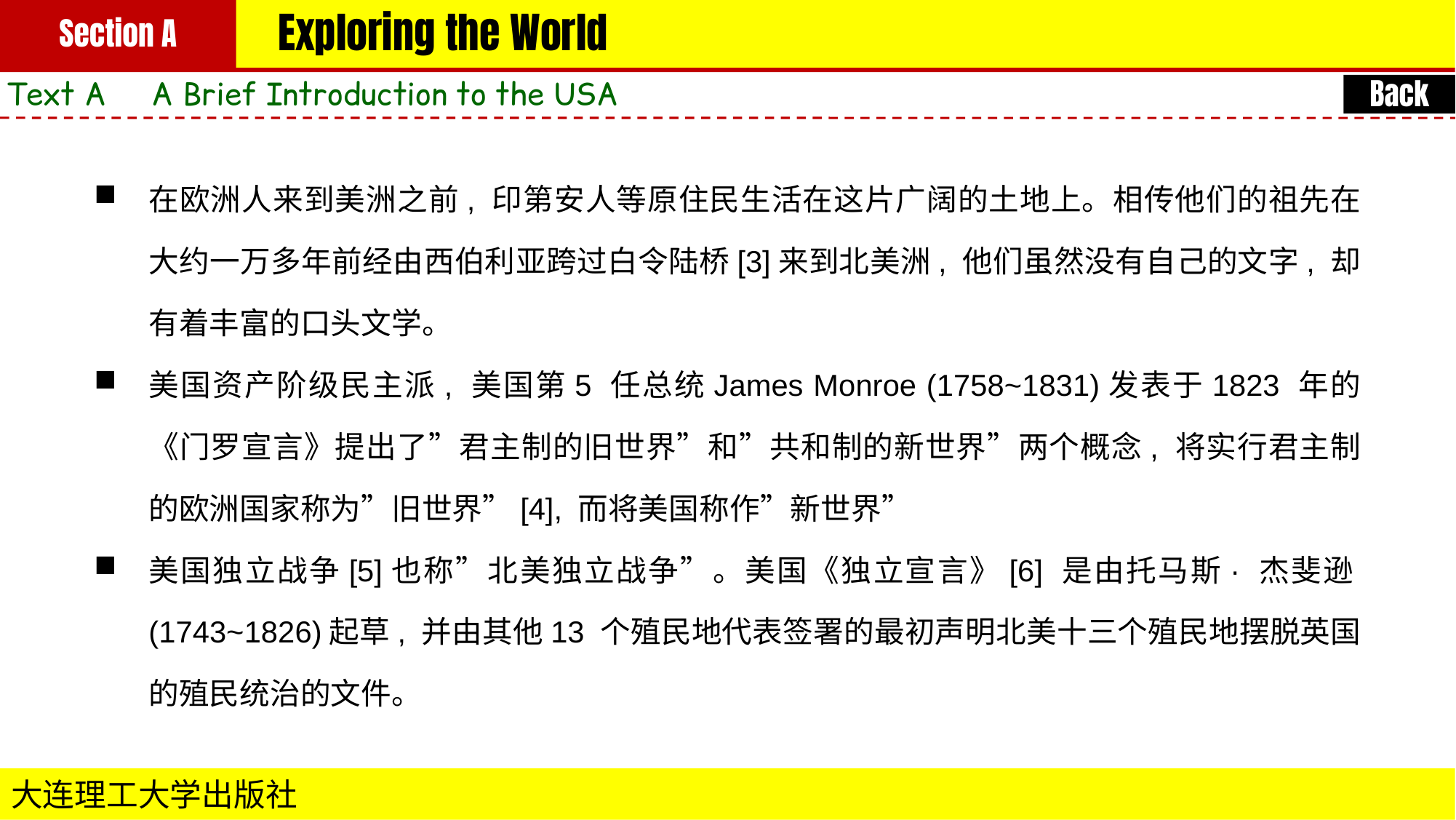

Section A
# Exploring the World
Text A　A Brief Introduction to the USA
Back
在欧洲人来到美洲之前, 印第安人等原住民生活在这片广阔的土地上。相传他们的祖先在大约一万多年前经由西伯利亚跨过白令陆桥[3]来到北美洲, 他们虽然没有自己的文字, 却有着丰富的口头文学。
美国资产阶级民主派, 美国第5 任总统James Monroe (1758~1831)发表于1823 年的《门罗宣言》提出了”君主制的旧世界”和”共和制的新世界”两个概念, 将实行君主制的欧洲国家称为”旧世界”[4], 而将美国称作”新世界”
美国独立战争[5]也称”北美独立战争”。美国《独立宣言》[6] 是由托马斯· 杰斐逊(1743~1826)起草, 并由其他13 个殖民地代表签署的最初声明北美十三个殖民地摆脱英国的殖民统治的文件。